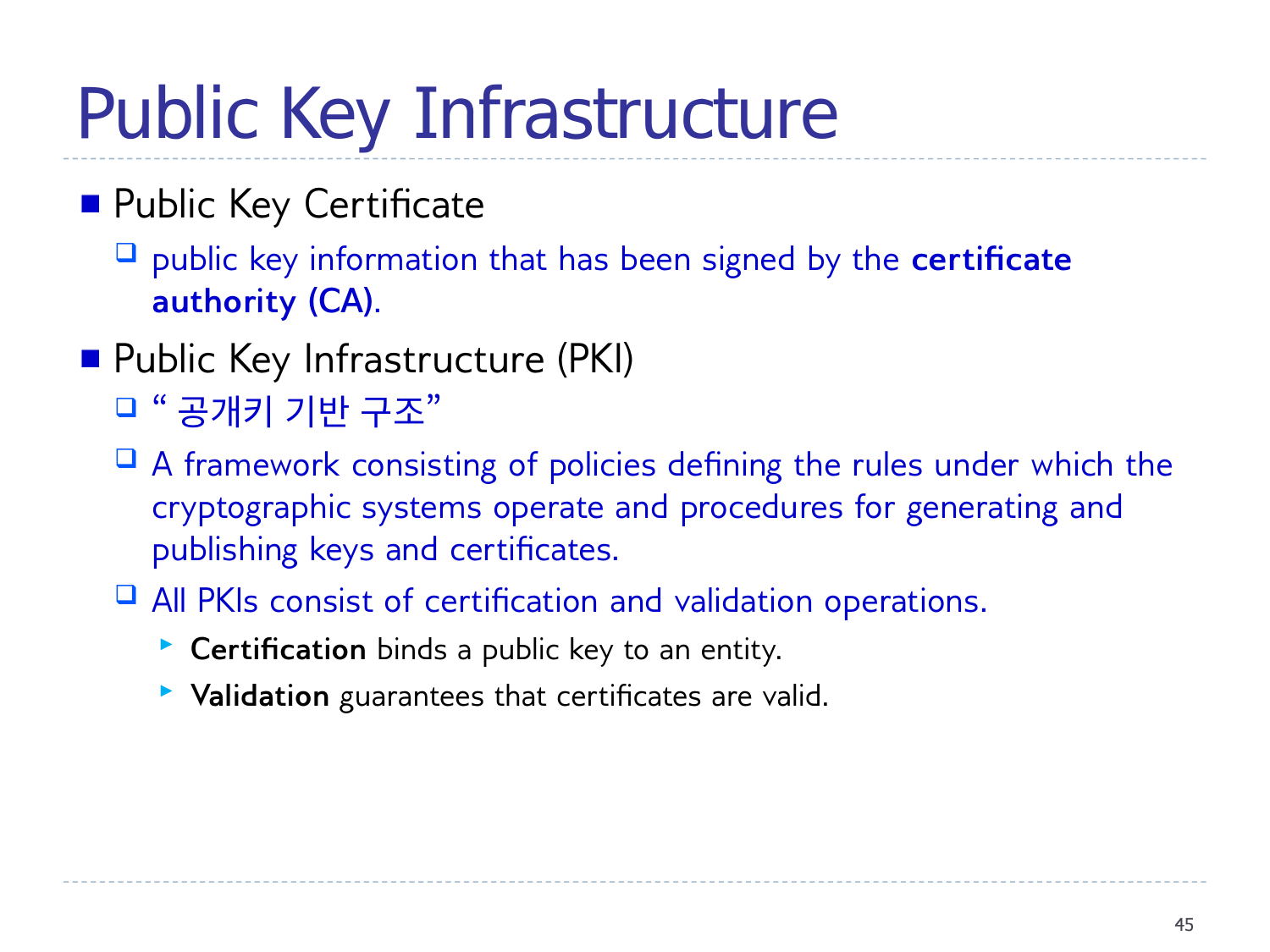

Public Key Infrastructure
Public Key Certificate
public key information that has been signed by the certificate authority (CA).
Public Key Infrastructure (PKI)
“공개키 기반 구조”
A framework consisting of policies defining the rules under which the cryptographic systems operate and procedures for generating and publishing keys and certificates.
All PKIs consist of certification and validation operations.
Certification binds a public key to an entity.
Validation guarantees that certificates are valid.
45